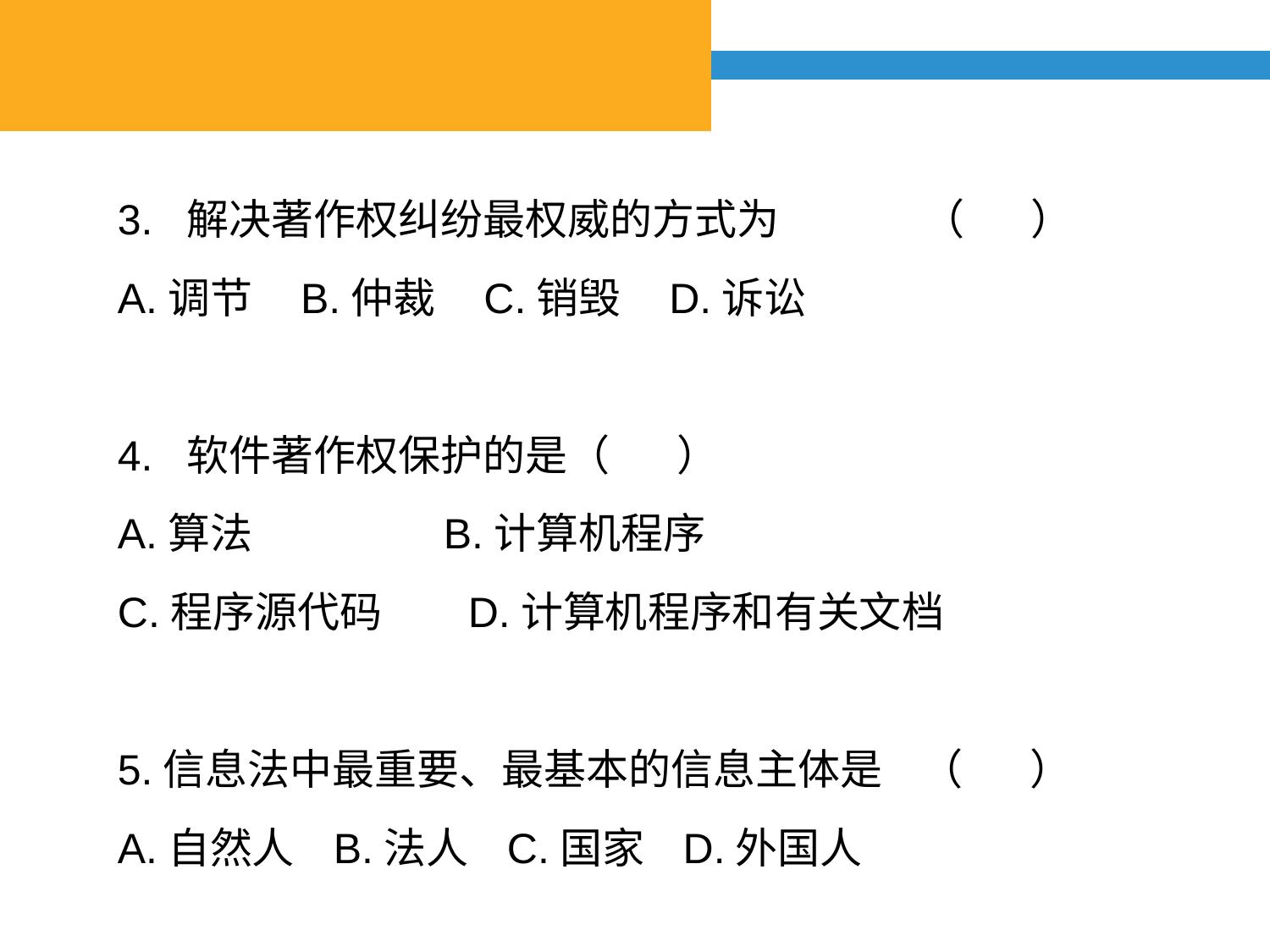

#
3.  解决著作权纠纷最权威的方式为               （       ）
A.调节    B.仲裁    C.销毁    D.诉讼

4.  软件著作权保护的是（       ）
A.算法                   B.计算机程序
C.程序源代码        D.计算机程序和有关文档

5.信息法中最重要、最基本的信息主体是    （       ）
A.自然人   B.法人   C.国家   D.外国人